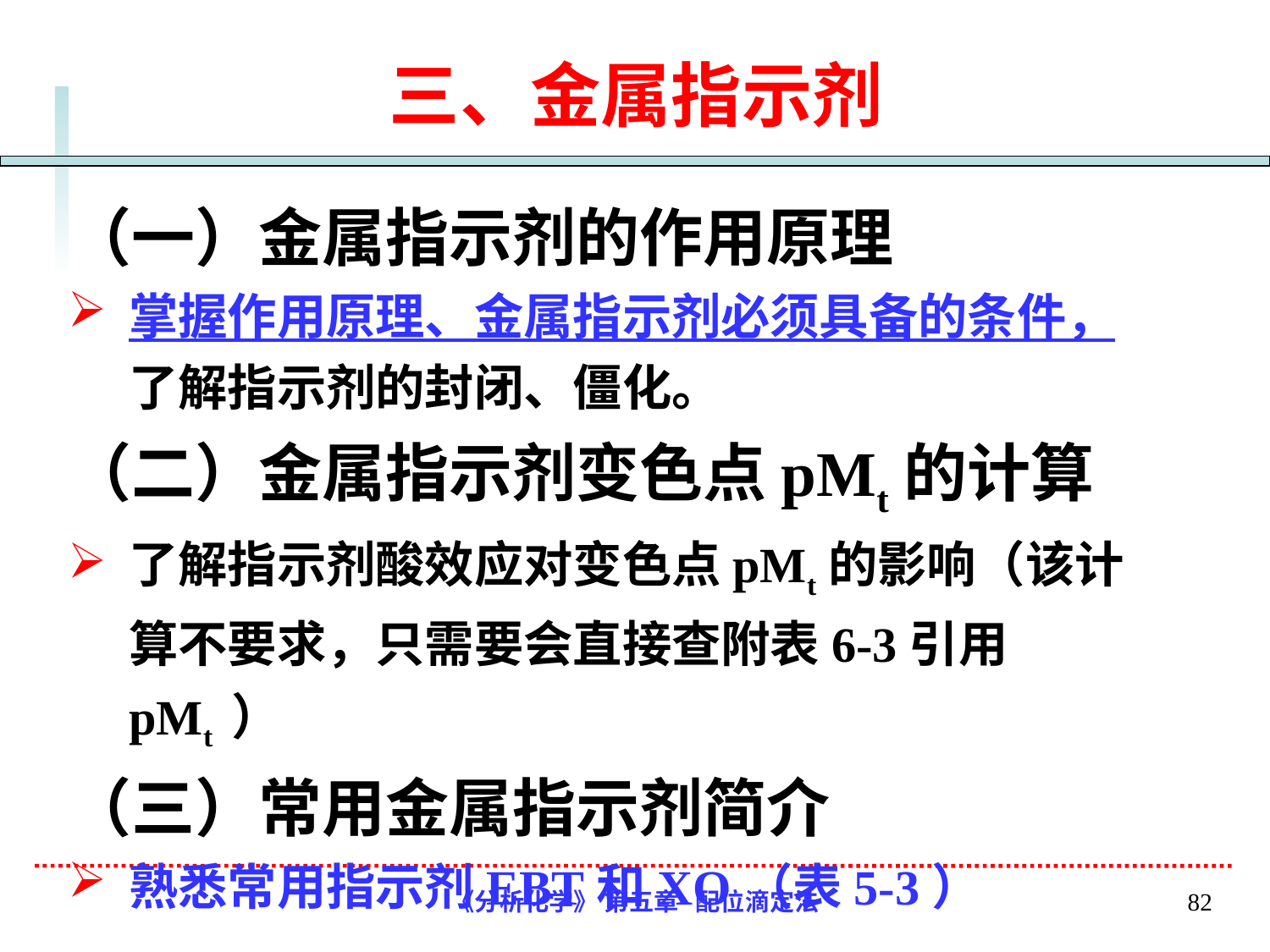

# 三、金属指示剂
（一）金属指示剂的作用原理
掌握作用原理、金属指示剂必须具备的条件，了解指示剂的封闭、僵化。
（二）金属指示剂变色点pMt的计算
了解指示剂酸效应对变色点pMt的影响（该计算不要求，只需要会直接查附表6-3引用pMt ）
（三）常用金属指示剂简介
熟悉常用指示剂EBT和XO（表5-3）
《分析化学》 第五章   配位滴定法
82